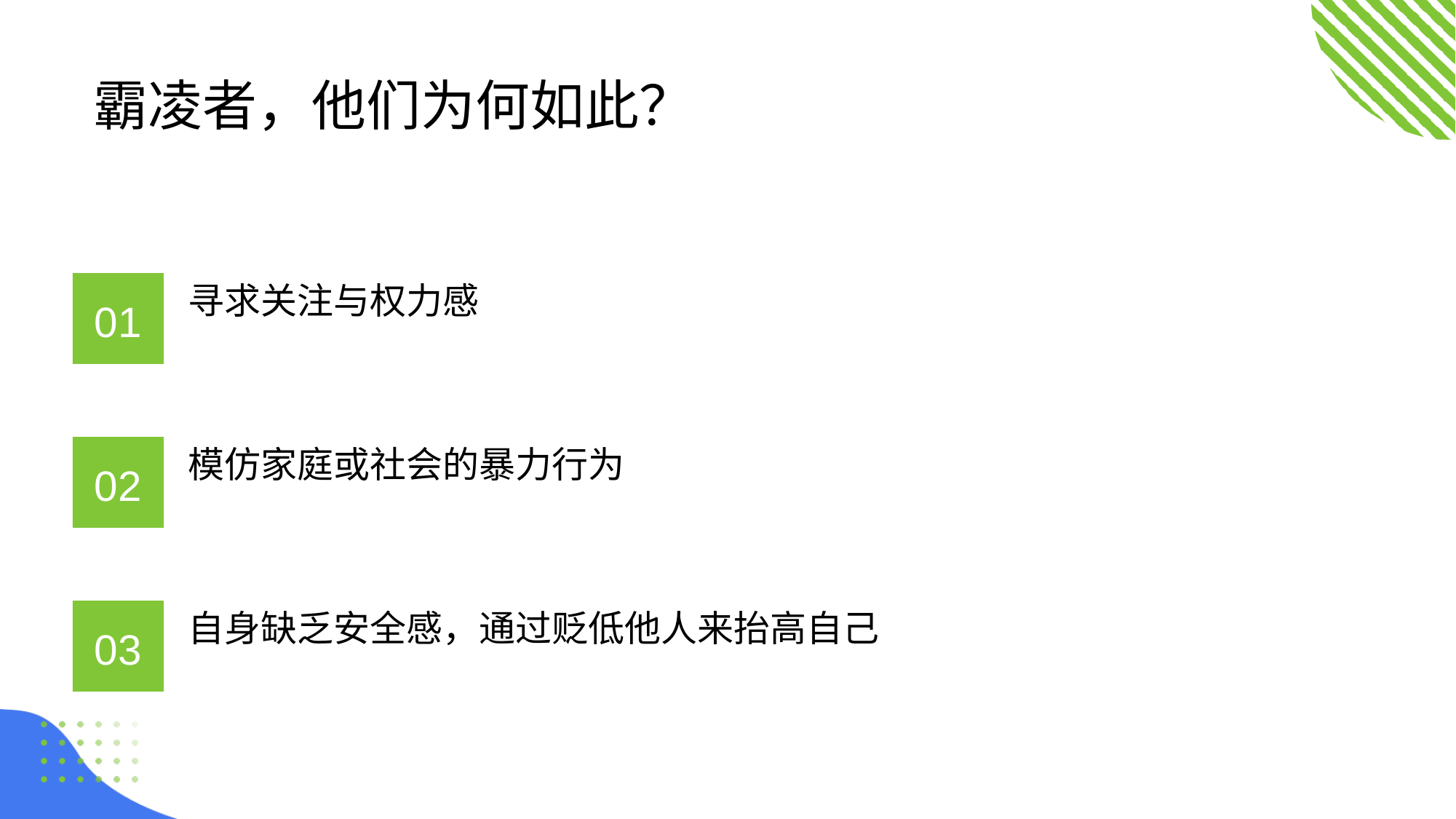

霸凌者，他们为何如此？

寻求关注与权力感
01

模仿家庭或社会的暴力行为
02

自身缺乏安全感，通过贬低他人来抬高自己
03